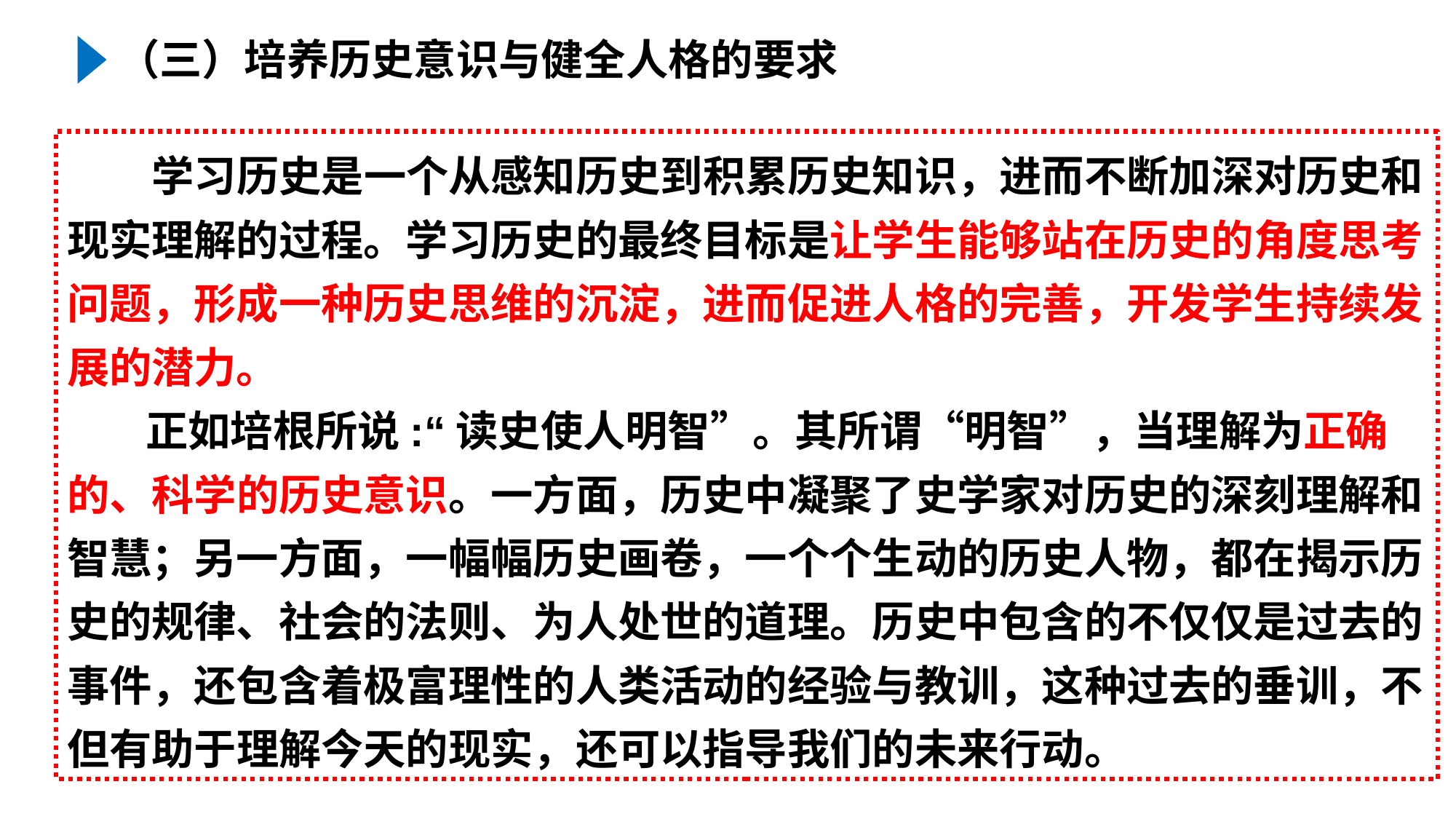

（三）培养历史意识与健全人格的要求

学习历史是一个从感知历史到积累历史知识，进而不断加深对历史和现实理解的过程。学习历史的最终目标是让学生能够站在历史的角度思考问题，形成一种历史思维的沉淀，进而促进人格的完善，开发学生持续发展的潜力。
正如培根所说:“读史使人明智”。其所谓“明智”，当理解为正确的、科学的历史意识。一方面，历史中凝聚了史学家对历史的深刻理解和智慧；另一方面，一幅幅历史画卷，一个个生动的历史人物，都在揭示历史的规律、社会的法则、为人处世的道理。历史中包含的不仅仅是过去的事件，还包含着极富理性的人类活动的经验与教训，这种过去的垂训，不但有助于理解今天的现实，还可以指导我们的未来行动。